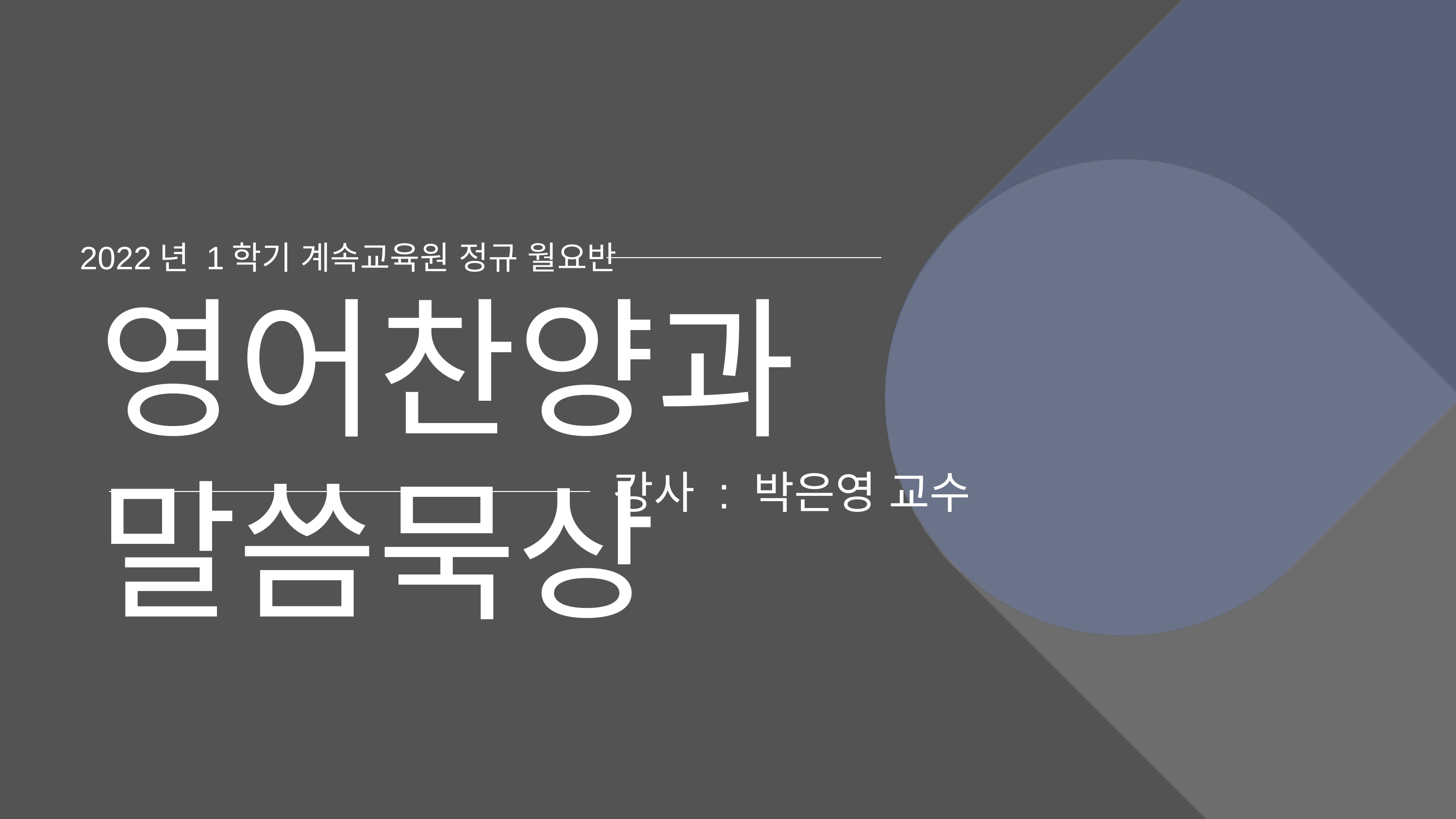

2022년 1학기 계속교육원 정규 월요반
영어찬양과 말씀묵상
강사 : 박은영 교수